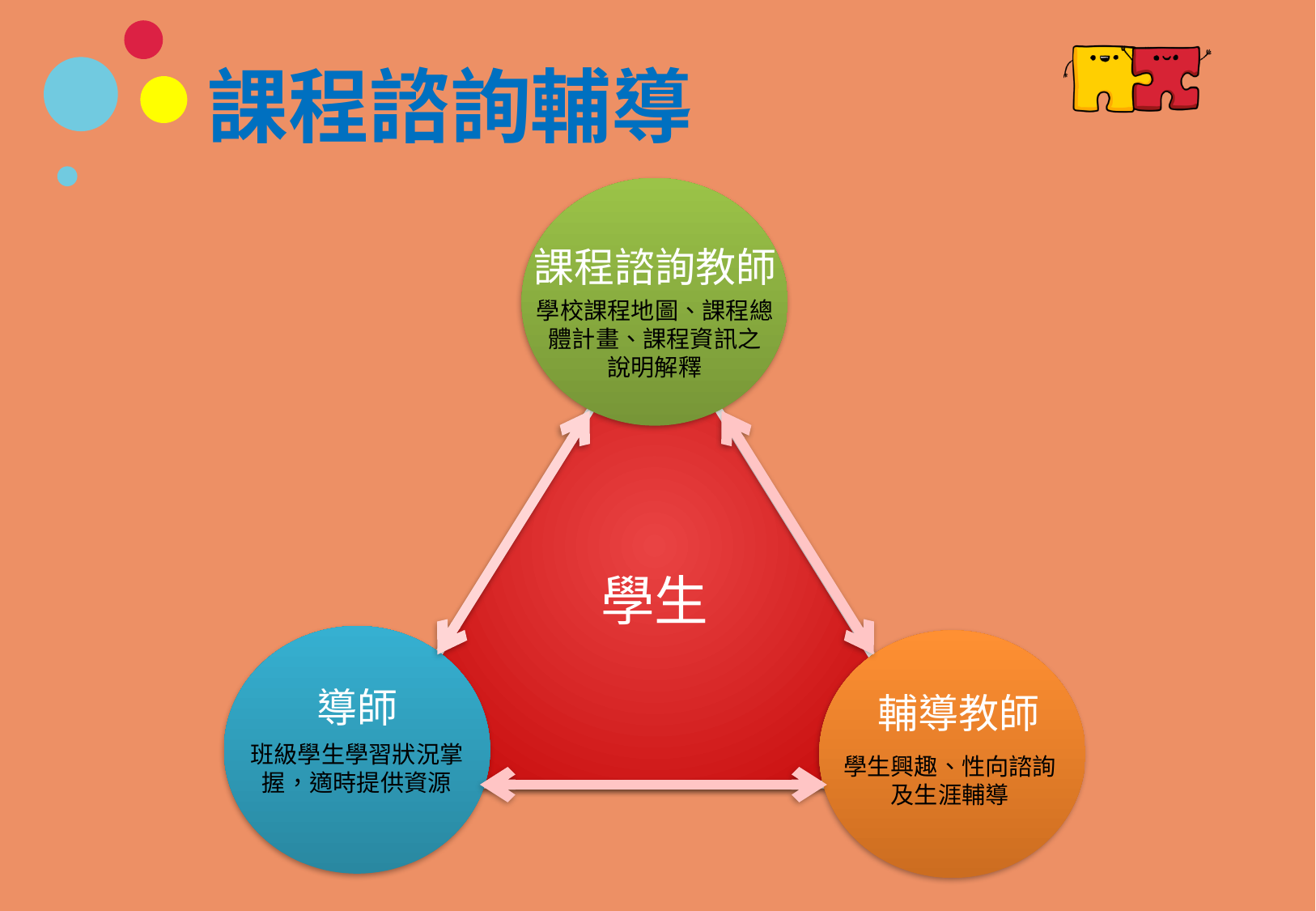

# 課程諮詢輔導

課程諮詢教師
學校課程地圖、課程總體計畫、課程資訊之
說明解釋

學生

導師
輔導教師
班級學生學習狀況掌握，適時提供資源
學生興趣、性向諮詢及生涯輔導